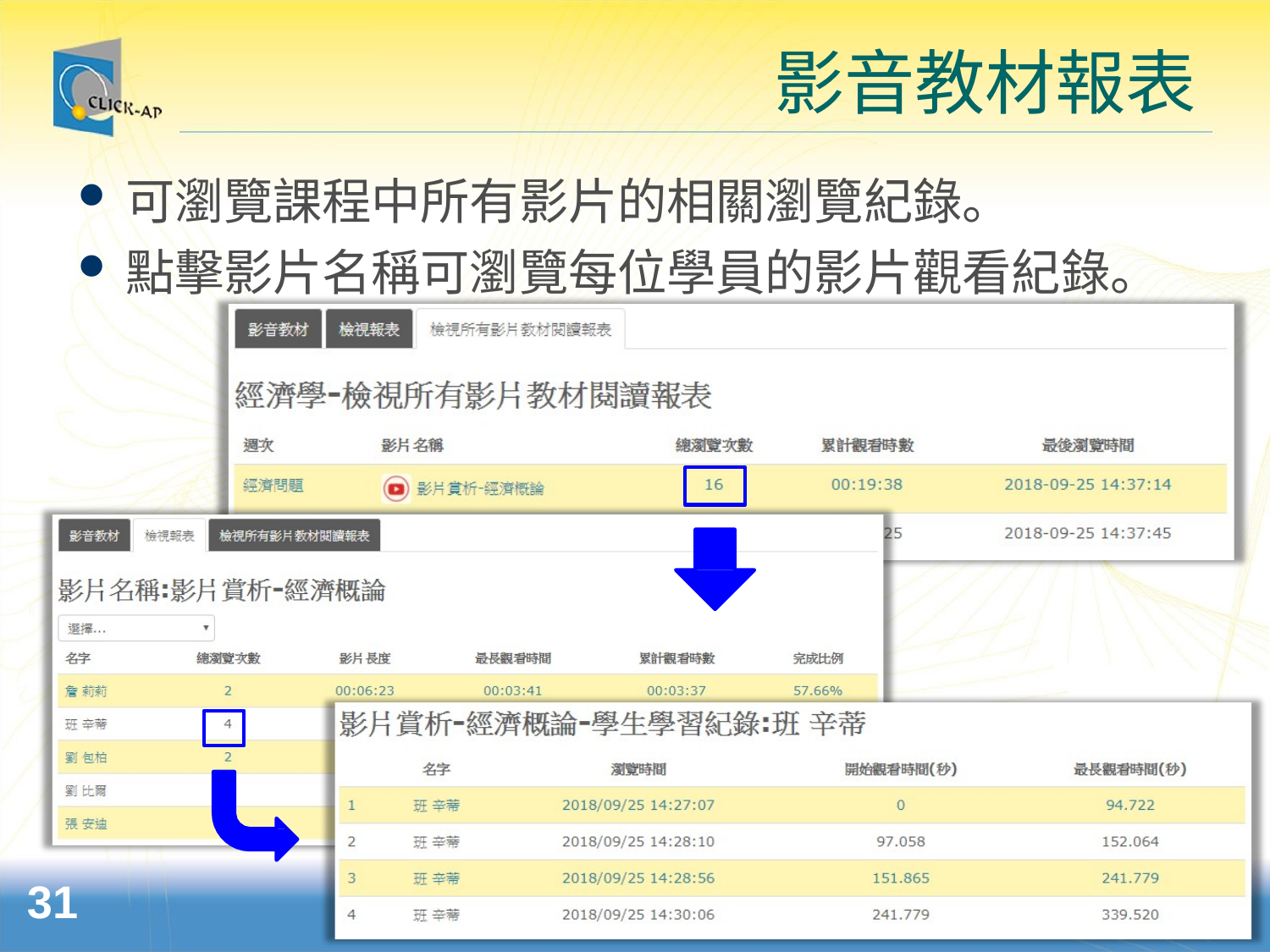

# 影音教材報表
可瀏覽課程中所有影片的相關瀏覽紀錄。
點擊影片名稱可瀏覽每位學員的影片觀看紀錄。

31